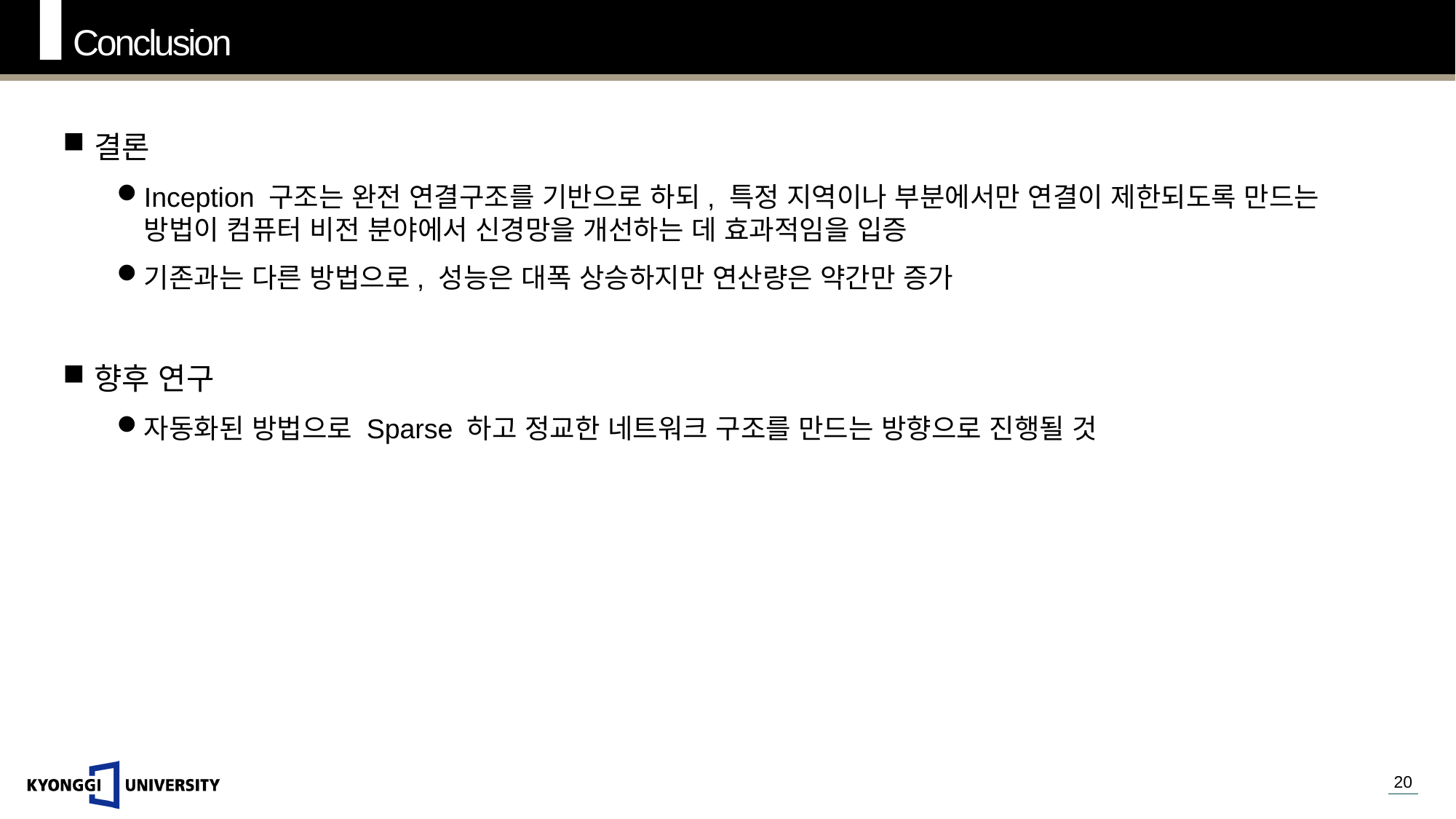

Conclusion
결론
Inception 구조는 완전 연결구조를 기반으로 하되, 특정 지역이나 부분에서만 연결이 제한되도록 만드는 방법이 컴퓨터 비전 분야에서 신경망을 개선하는 데 효과적임을 입증
기존과는 다른 방법으로, 성능은 대폭 상승하지만 연산량은 약간만 증가

향후 연구
자동화된 방법으로 Sparse 하고 정교한 네트워크 구조를 만드는 방향으로 진행될 것